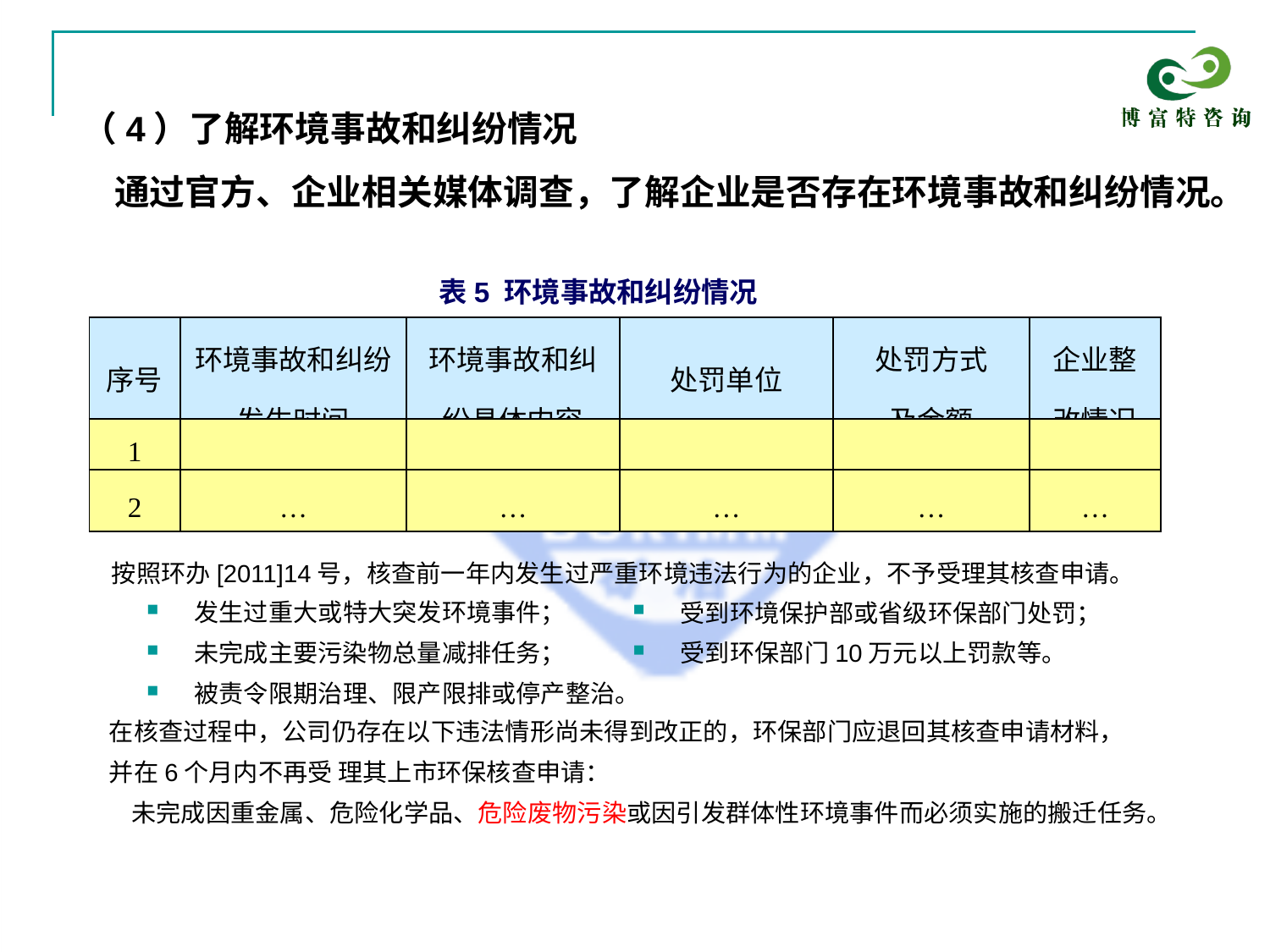

（4）了解环境事故和纠纷情况
   通过官方、企业相关媒体调查，了解企业是否存在环境事故和纠纷情况。
表5 环境事故和纠纷情况
| 序号 | 环境事故和纠纷发生时间 | 环境事故和纠纷具体内容 | 处罚单位 | 处罚方式 及金额 | 企业整改情况 |
| --- | --- | --- | --- | --- | --- |
| 1 |  |  |  |  |  |
| 2 | … | … | … | … | … |
按照环办[2011]14号，核查前一年内发生过严重环境违法行为的企业，不予受理其核查申请。
发生过重大或特大突发环境事件；
未完成主要污染物总量减排任务；
被责令限期治理、限产限排或停产整治。
受到环境保护部或省级环保部门处罚；
受到环保部门10万元以上罚款等。
在核查过程中，公司仍存在以下违法情形尚未得到改正的，环保部门应退回其核查申请材料，
并在6个月内不再受 理其上市环保核查申请：
   未完成因重金属、危险化学品、危险废物污染或因引发群体性环境事件而必须实施的搬迁任务。